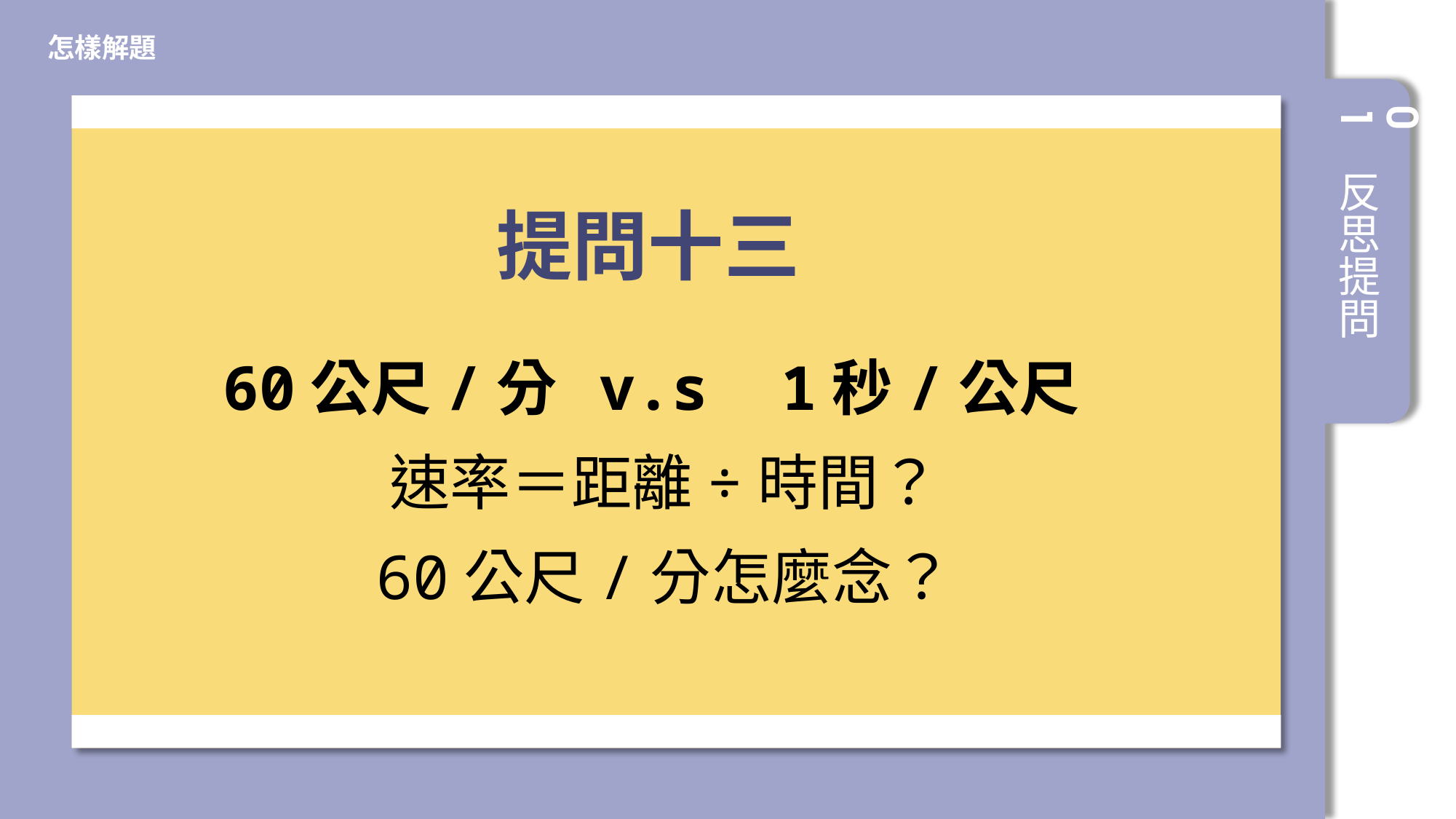

怎樣解題

提問十三
60公尺/分  v.s  1秒/公尺
速率＝距離÷時間？
60公尺/分怎麼念？

01
反思提問